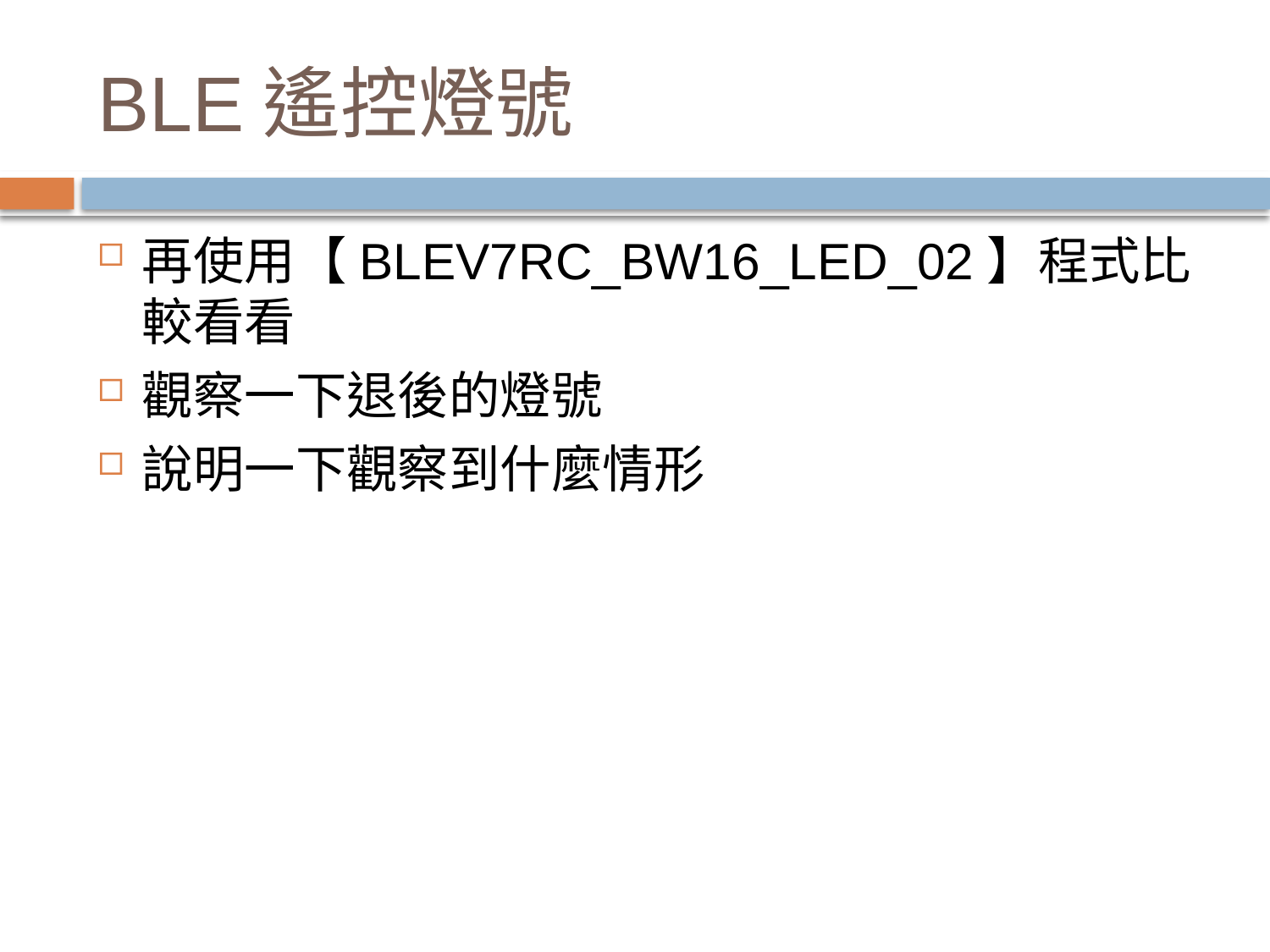

# BLE遙控燈號
再使用【BLEV7RC_BW16_LED_02】程式比較看看
觀察一下退後的燈號
說明一下觀察到什麼情形